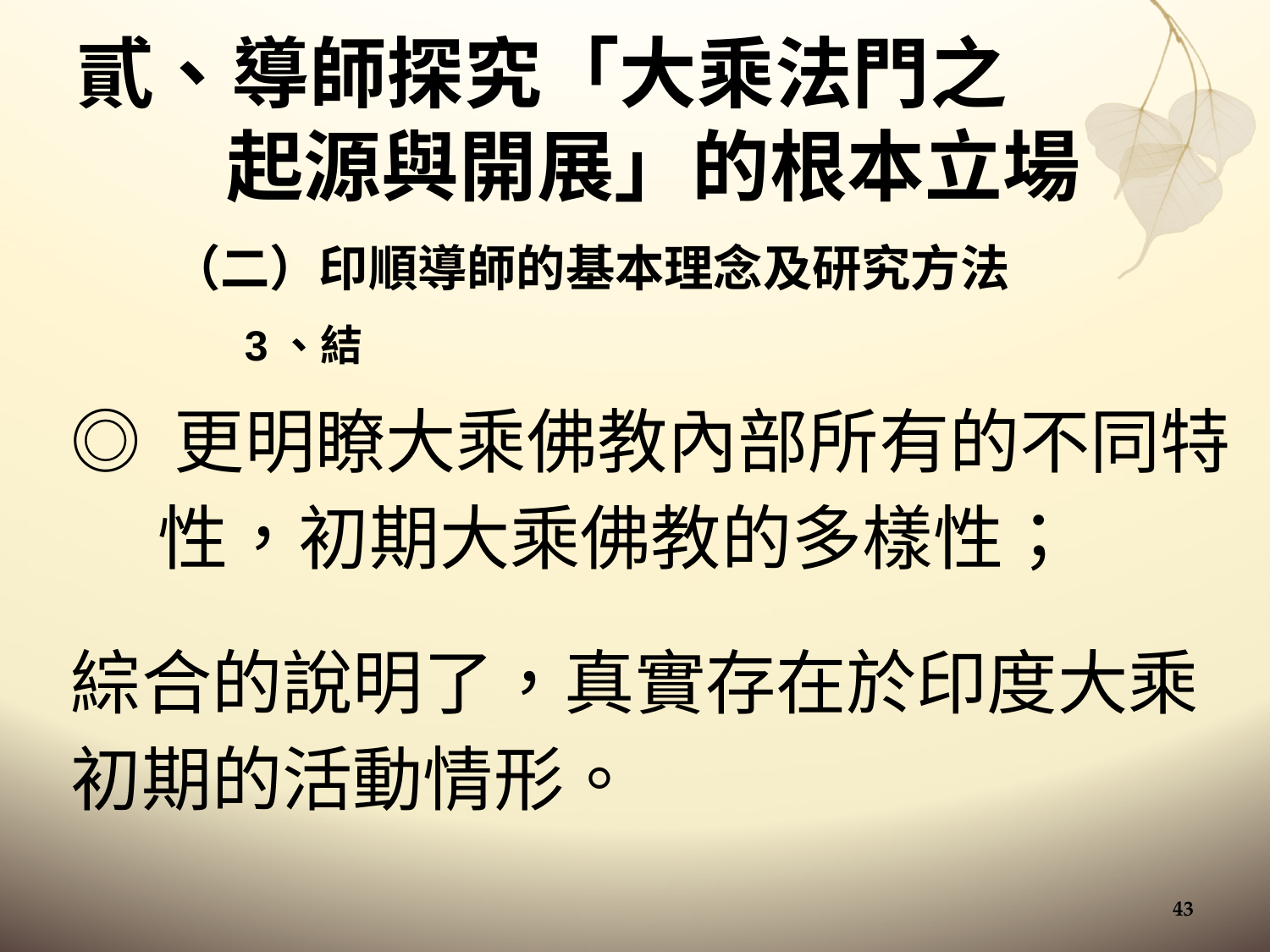

# 貳、導師探究「大乘法門之起源與開展」的根本立場
（二）印順導師的基本理念及研究方法
3、結
◎ 更明瞭大乘佛教內部所有的不同特性，初期大乘佛教的多樣性；
綜合的說明了，真實存在於印度大乘初期的活動情形。

43